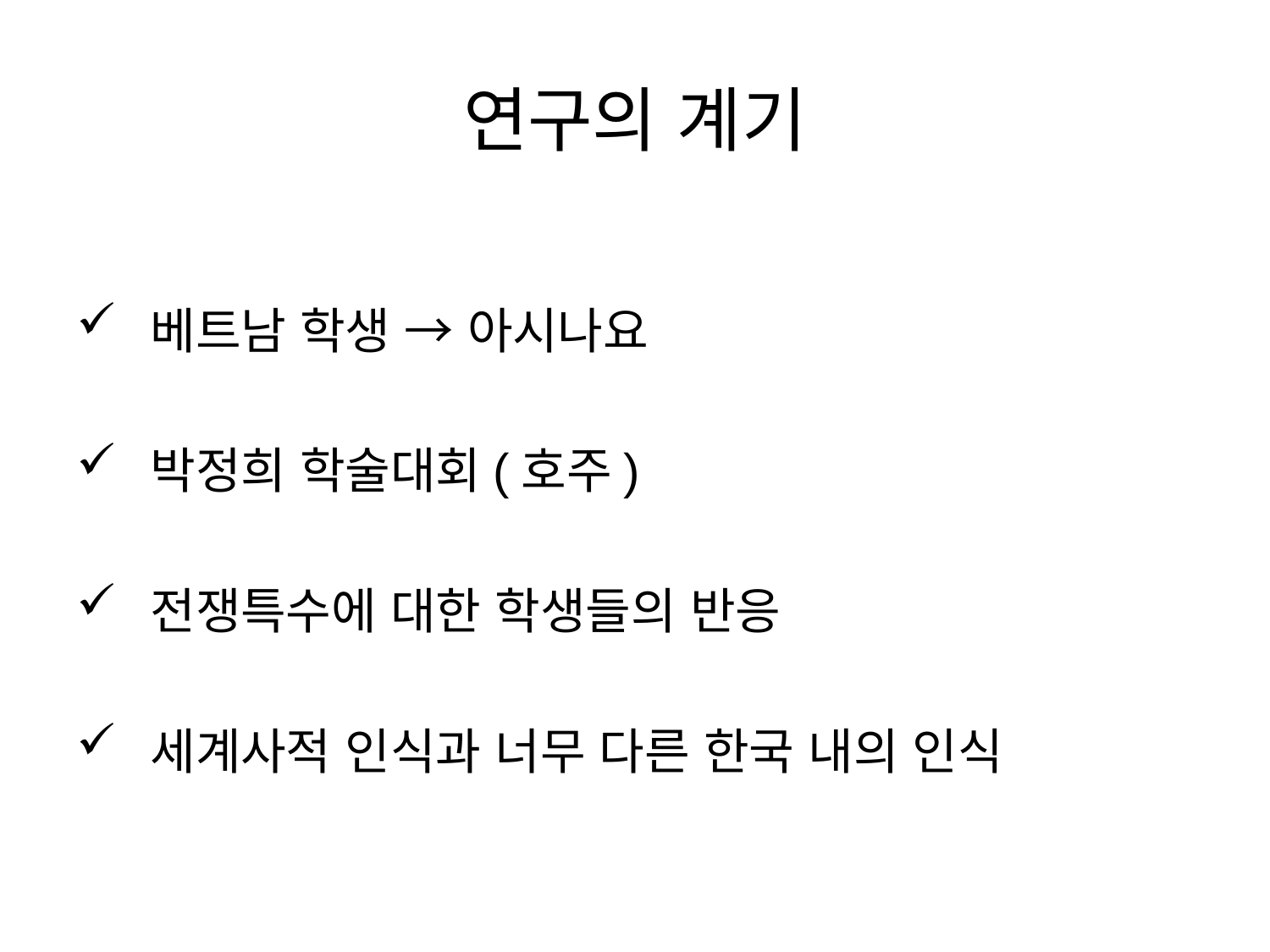

# 연구의 계기
베트남 학생 → 아시나요
박정희 학술대회(호주)
전쟁특수에 대한 학생들의 반응
세계사적 인식과 너무 다른 한국 내의 인식